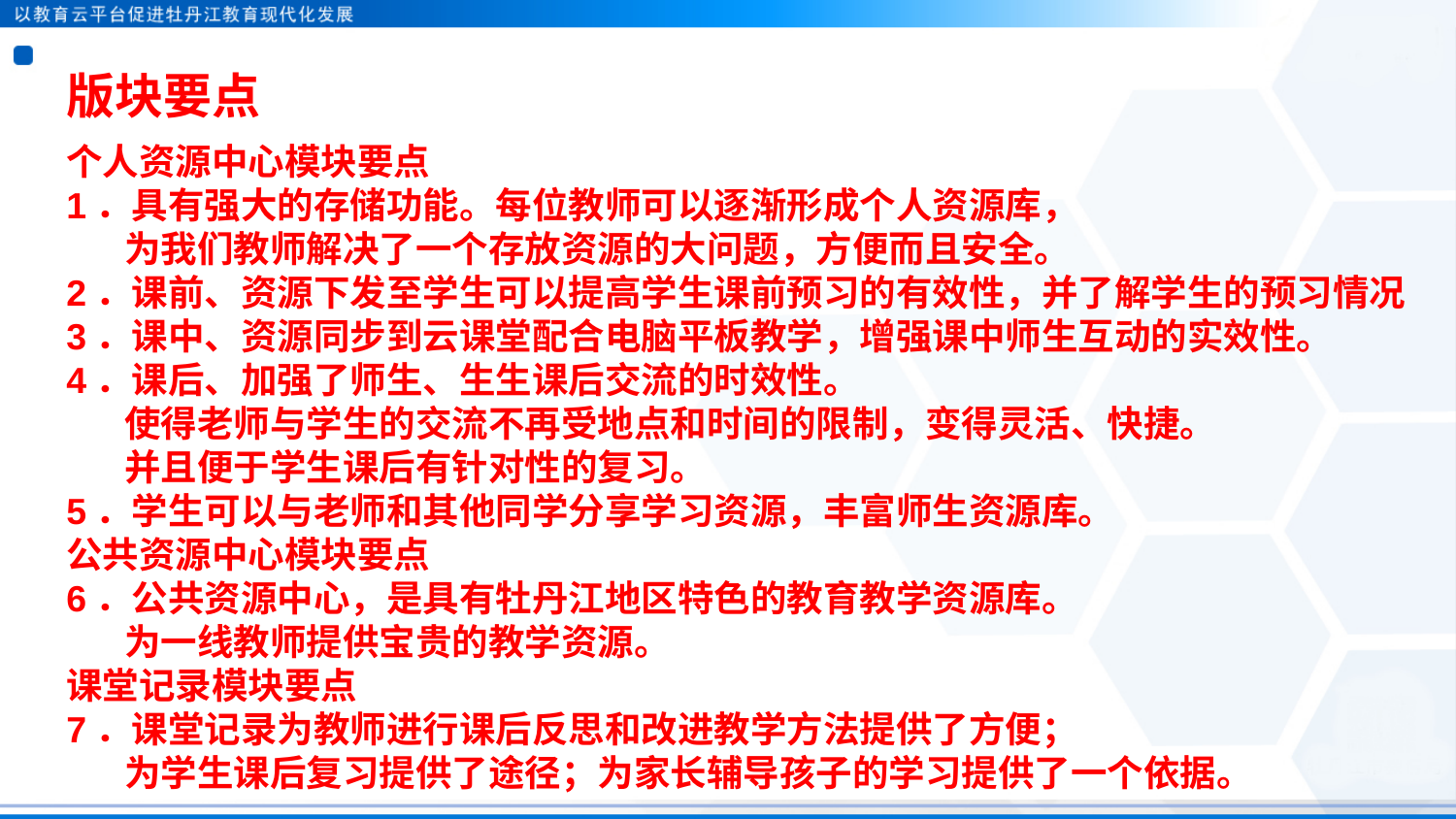

版块要点
个人资源中心模块要点
1．具有强大的存储功能。每位教师可以逐渐形成个人资源库，
      为我们教师解决了一个存放资源的大问题，方便而且安全。
2．课前、资源下发至学生可以提高学生课前预习的有效性，并了解学生的预习情况
3．课中、资源同步到云课堂配合电脑平板教学，增强课中师生互动的实效性。
4．课后、加强了师生、生生课后交流的时效性。
      使得老师与学生的交流不再受地点和时间的限制，变得灵活、快捷。
      并且便于学生课后有针对性的复习。
5．学生可以与老师和其他同学分享学习资源，丰富师生资源库。
公共资源中心模块要点
6．公共资源中心，是具有牡丹江地区特色的教育教学资源库。
      为一线教师提供宝贵的教学资源。
课堂记录模块要点
7．课堂记录为教师进行课后反思和改进教学方法提供了方便；
      为学生课后复习提供了途径；为家长辅导孩子的学习提供了一个依据。